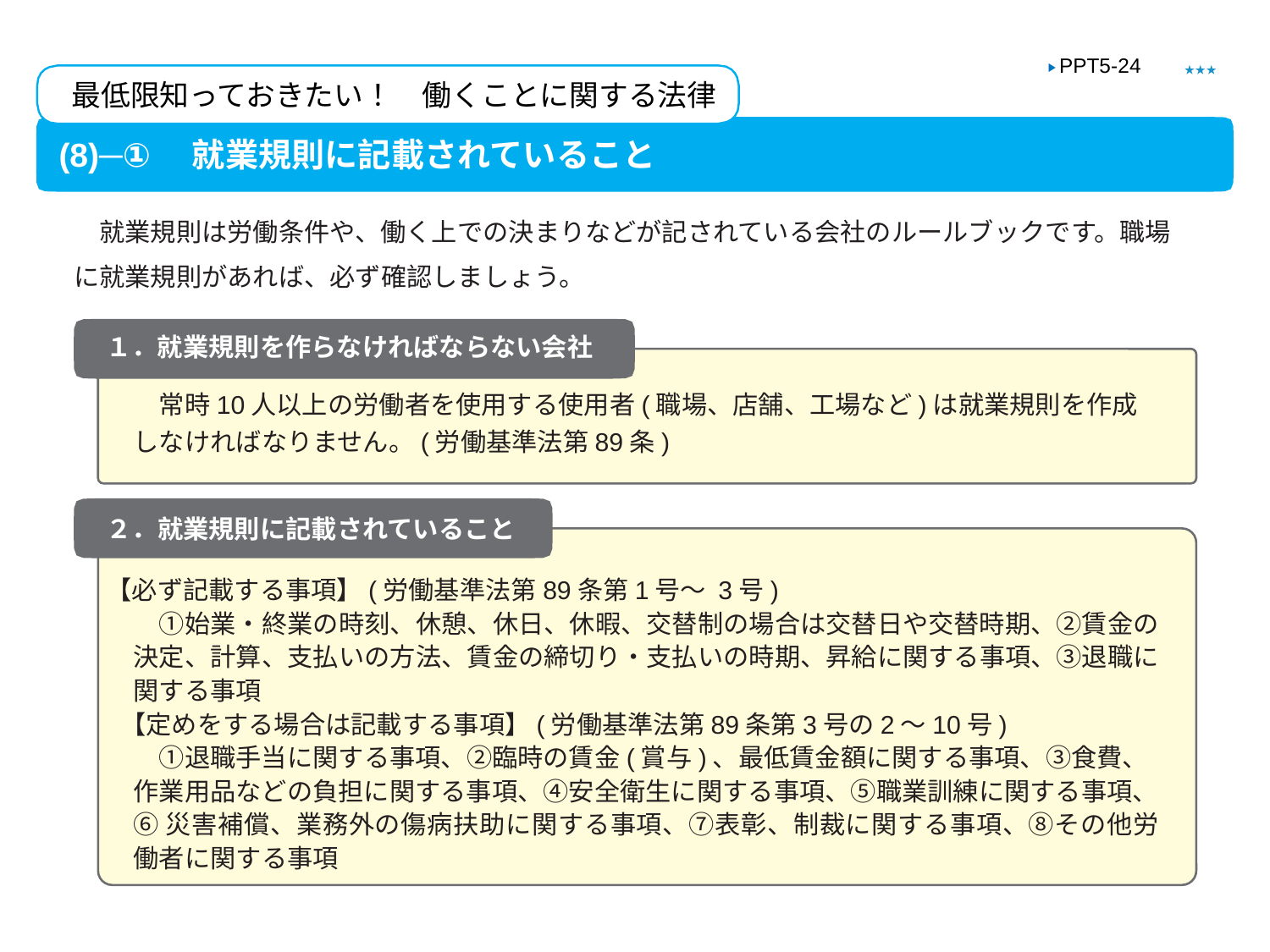

★★★
▶ PPT5-24

最低限知っておきたい！　働くことに関する法律

(8)─①　就業規則に記載されていること
　就業規則は労働条件や、働く上での決まりなどが記されている会社のルールブックです。職場に就業規則があれば、必ず確認しましょう。

１．就業規則を作らなければならない会社
　常時10人以上の労働者を使用する使用者(職場、店舗、工場など)は就業規則を作成しなければなりません。(労働基準法第89条)

２．就業規則に記載されていること	【必ず記載する事項】(労働基準法第89条第1号～ 3号)
　①始業・終業の時刻、休憩、休日、休暇、交替制の場合は交替日や交替時期、②賃金の決定、計算、支払いの方法、賃金の締切り・支払いの時期、昇給に関する事項、③退職に関する事項
【定めをする場合は記載する事項】(労働基準法第89条第3号の2～10号)
　①退職手当に関する事項、②臨時の賃金(賞与)、最低賃金額に関する事項、③食費、作業用品などの負担に関する事項、④安全衛生に関する事項、⑤職業訓練に関する事項、
⑥災害補償、業務外の傷病扶助に関する事項、⑦表彰、制裁に関する事項、⑧その他労働者に関する事項